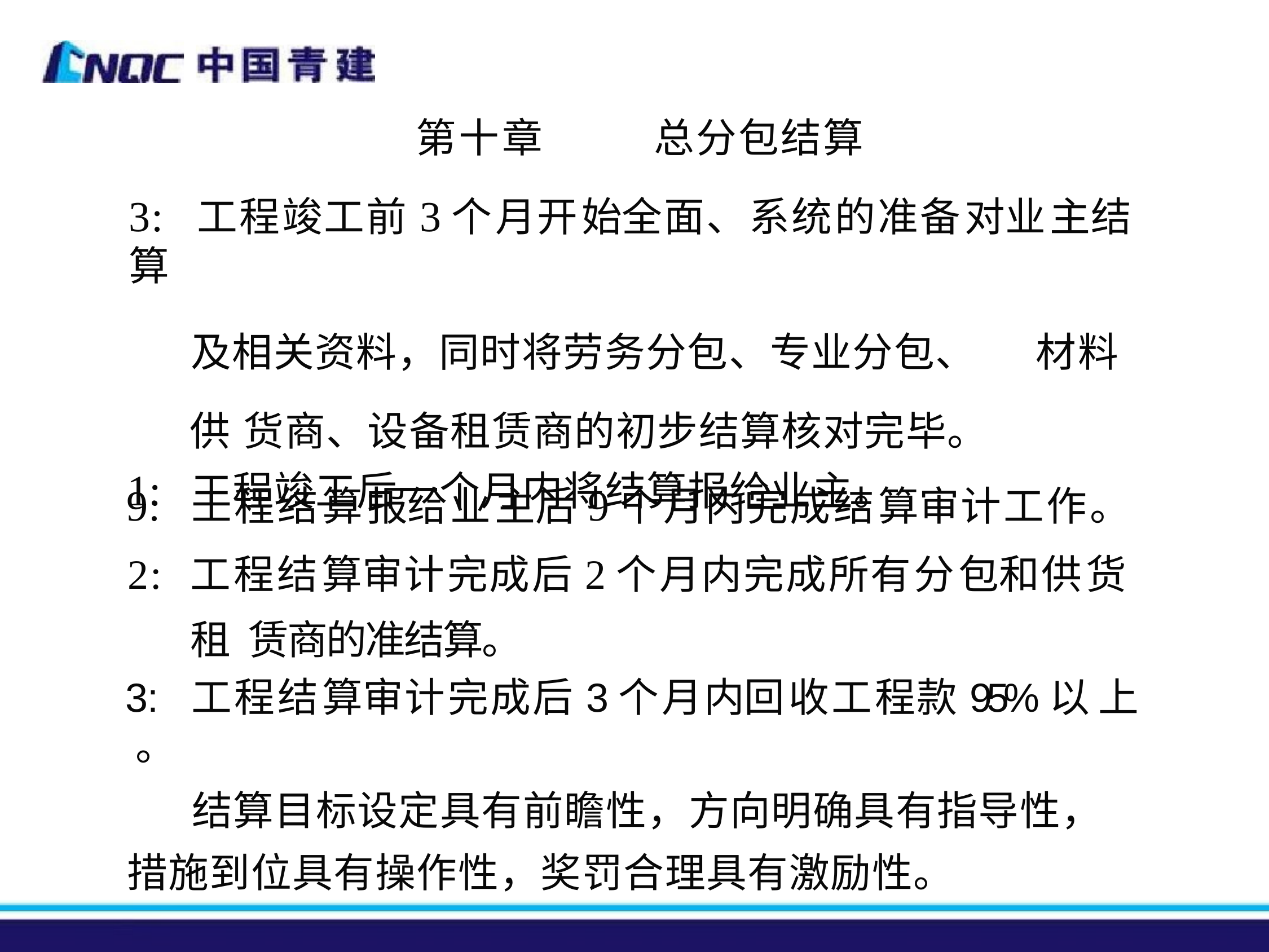

第十章	总分包结算
# 3:	工程竣工前3个月开始全面、系统的准备对业主结算
及相关资料，同时将劳务分包、专业分包、	材料供 货商、设备租赁商的初步结算核对完毕。
1:	工程竣工后一个月内将结算报给业主。
9:	工程结算报给业主后9个月内完成结算审计工作。
2:	工程结算审计完成后2个月内完成所有分包和供货租 赁商的准结算。
3:	工程结算审计完成后3个月内回收工程款95%以 上 。
结算目标设定具有前瞻性，方向明确具有指导性， 措施到位具有操作性，奖罚合理具有激励性。